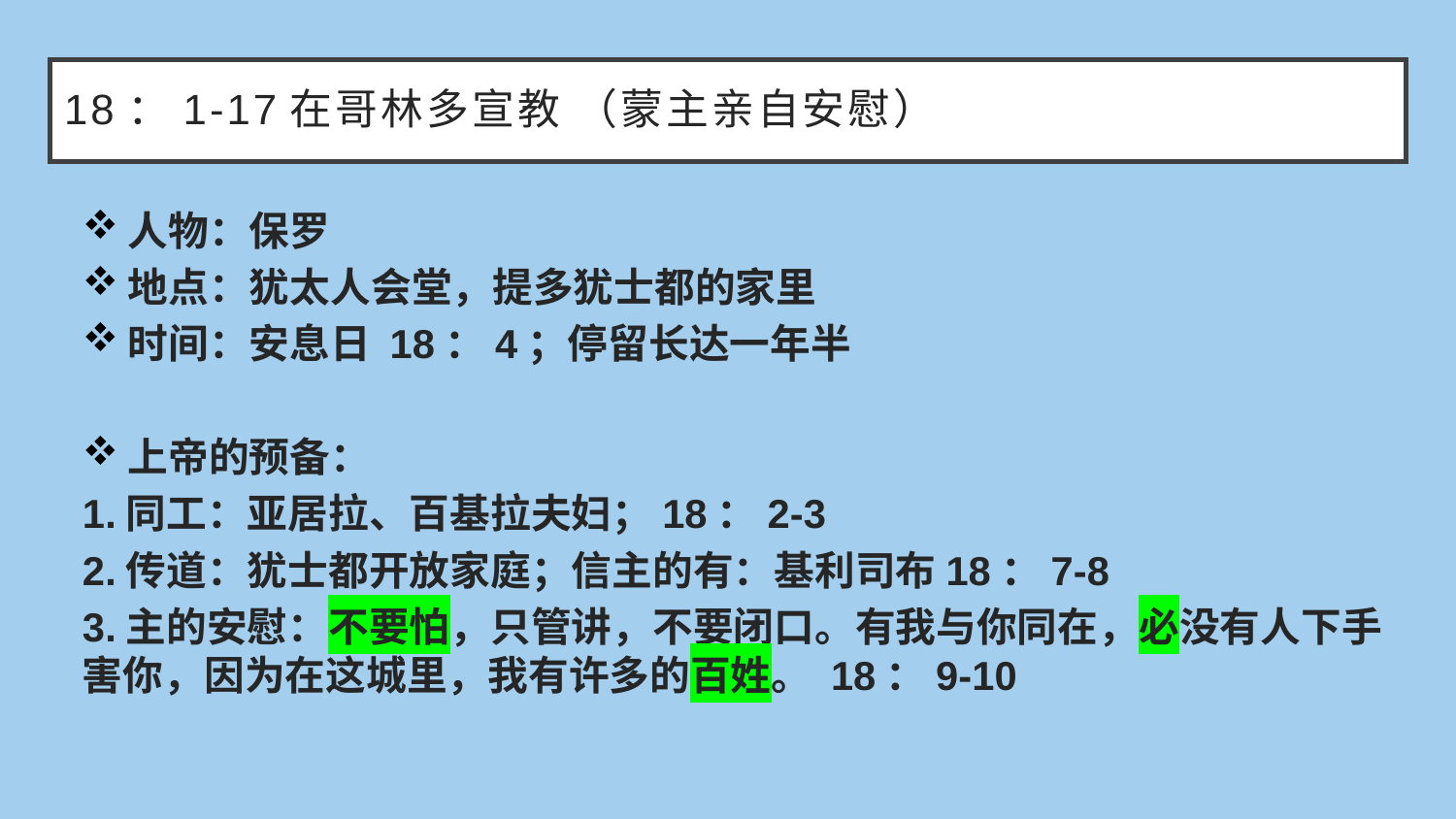

# 18：1-17在哥林多宣教 （蒙主亲自安慰）
人物：保罗
地点：犹太人会堂，提多犹士都的家里
时间：安息日 18：4；停留长达一年半

上帝的预备：
1.同工：亚居拉、百基拉夫妇；18：2-3
2.传道：犹士都开放家庭；信主的有：基利司布18：7-8
3.主的安慰：不要怕，只管讲，不要闭口。有我与你同在，必没有人下手害你，因为在这城里，我有许多的百姓。 18：9-10